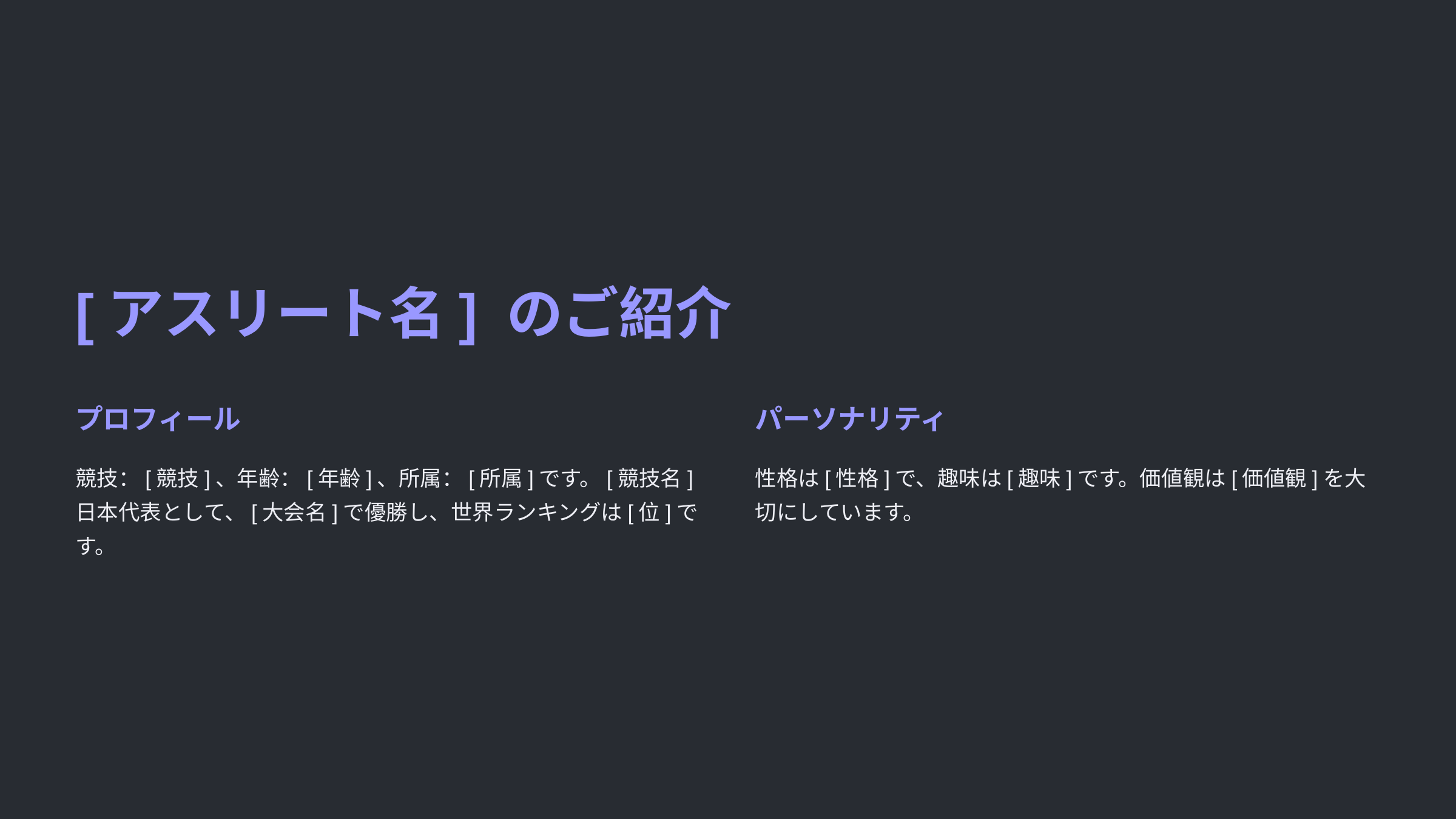

[アスリート名] のご紹介
プロフィール
パーソナリティ
競技：[競技]、年齢：[年齢]、所属：[所属]です。[競技名] 日本代表として、[大会名]で優勝し、世界ランキングは[位]です。
性格は[性格]で、趣味は[趣味]です。価値観は[価値観]を大切にしています。